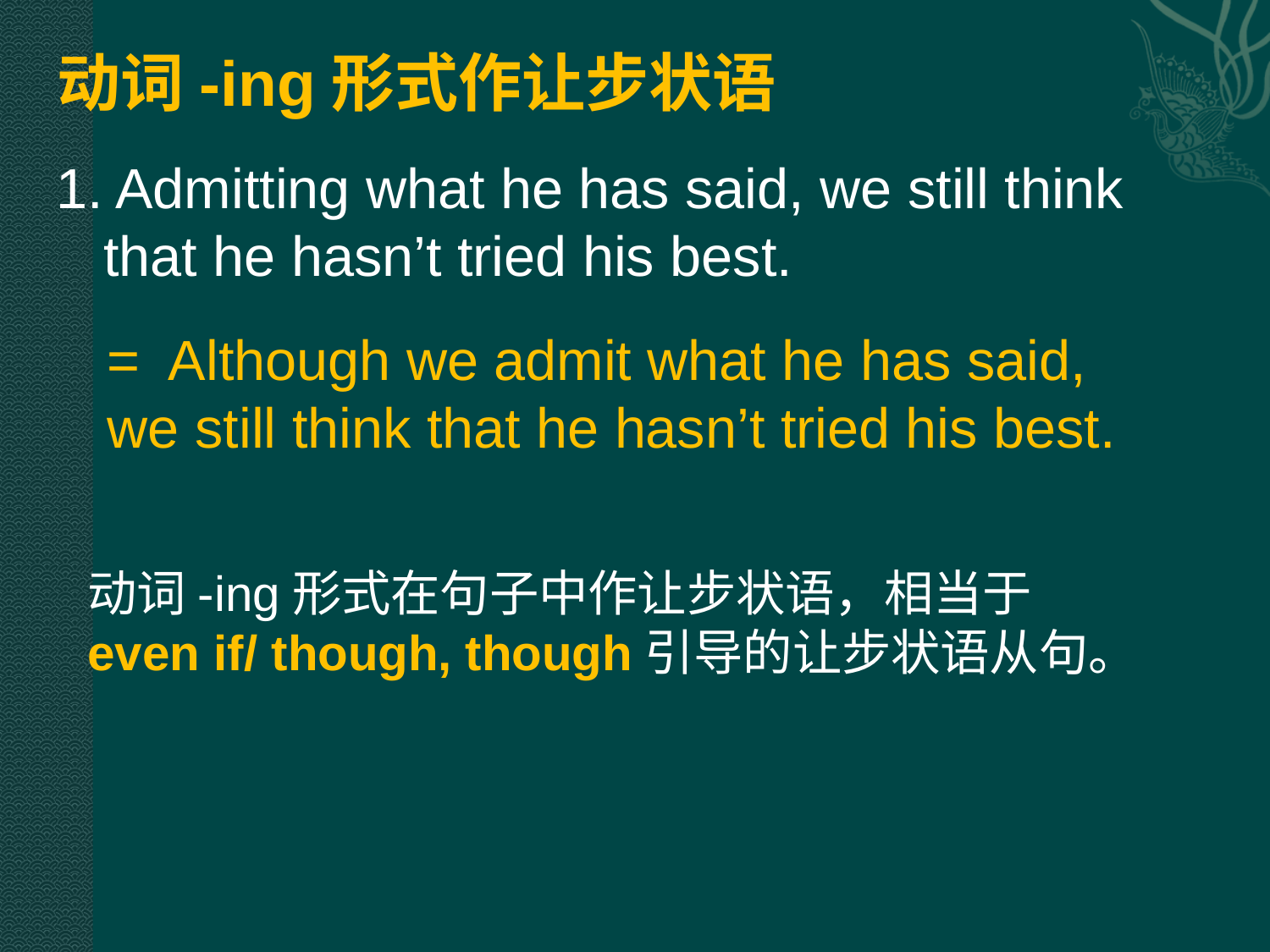

动词-ing形式作让步状语
1. Admitting what he has said, we still think that he hasn’t tried his best.
=  Although we admit what he has said, we still think that he hasn’t tried his best.

动词-ing形式在句子中作让步状语，相当于even if/ though, though引导的让步状语从句。